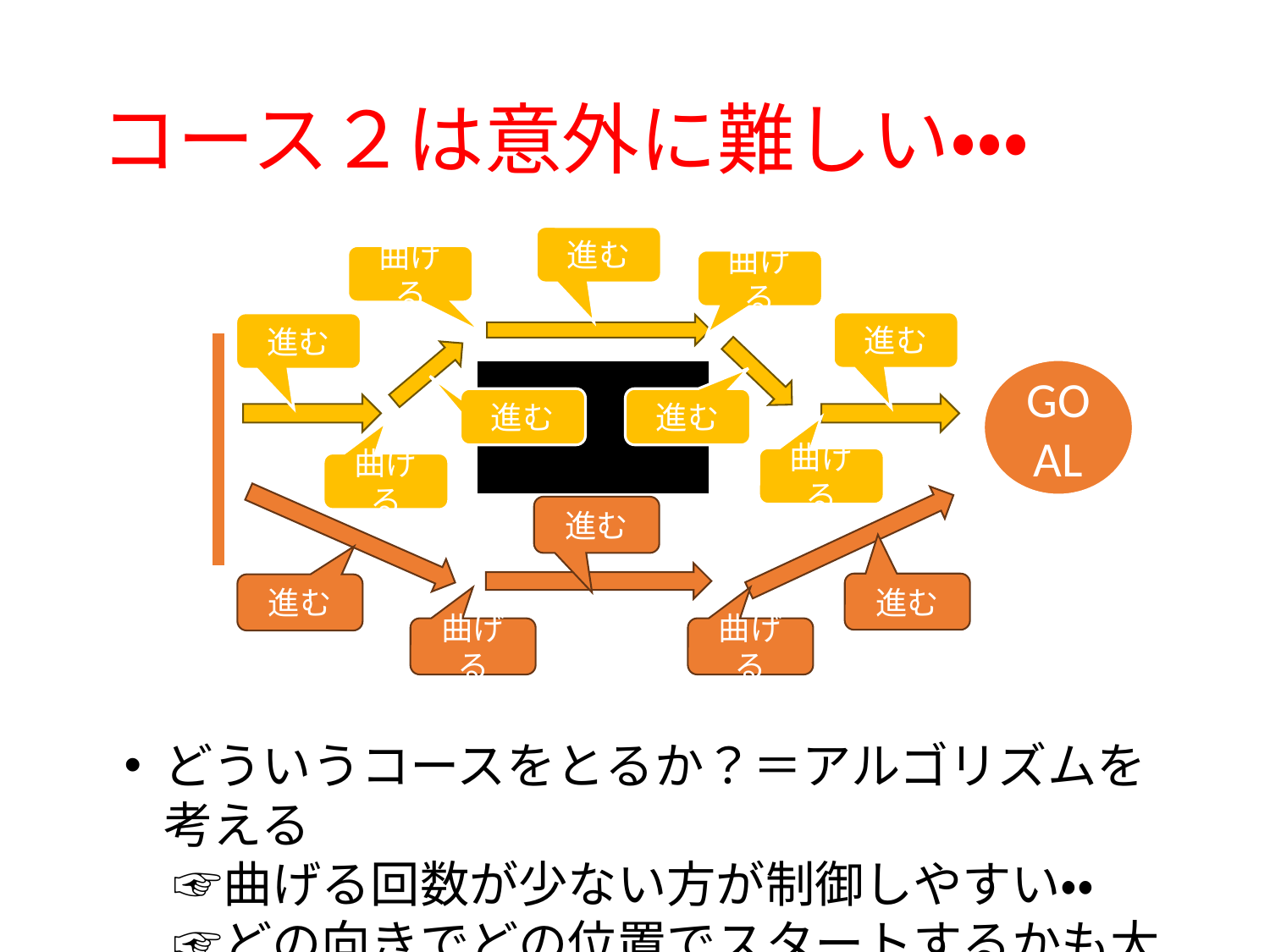

# コース２は意外に難しい・・・
進む
曲げる
曲げる
進む
進む

GOAL
進む
進む

曲げる
曲げる
進む

進む
進む
曲げる
曲げる
どういうコースをとるか？＝アルゴリズムを考える
　☞曲げる回数が少ない方が制御しやすい・・
　☞どの向きでどの位置でスタートするかも大切